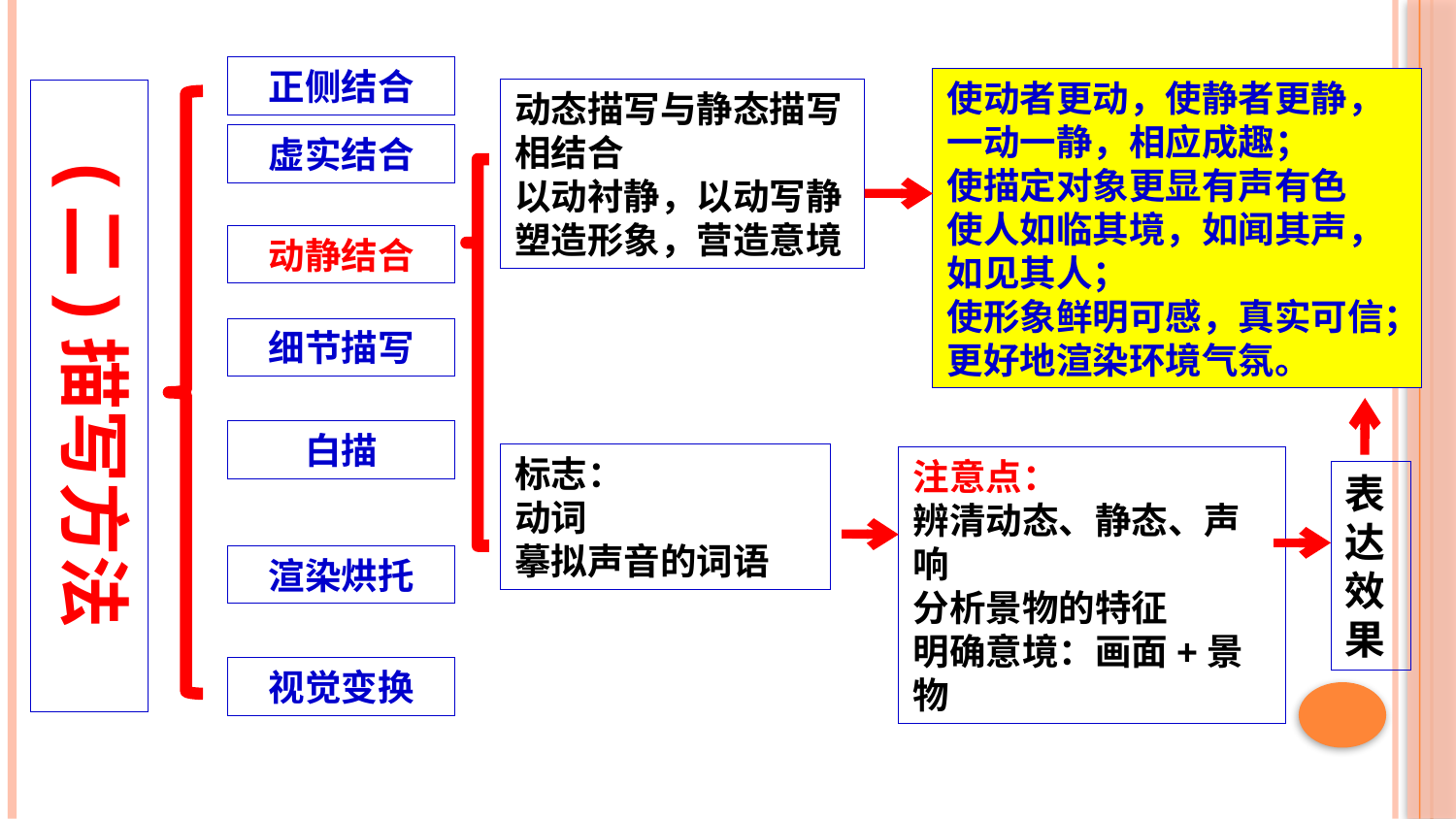

正侧结合
使动者更动，使静者更静，一动一静，相应成趣；
使描定对象更显有声有色
使人如临其境，如闻其声，如见其人；
使形象鲜明可感，真实可信；
更好地渲染环境气氛。
(二)描写方法
动态描写与静态描写相结合
以动衬静，以动写静
塑造形象，营造意境

虚实结合

动静结合
细节描写
白描
标志：
动词
摹拟声音的词语
注意点：
辨清动态、静态、声响
分析景物的特征
明确意境：画面+景物
表达效果
渲染烘托
视觉变换